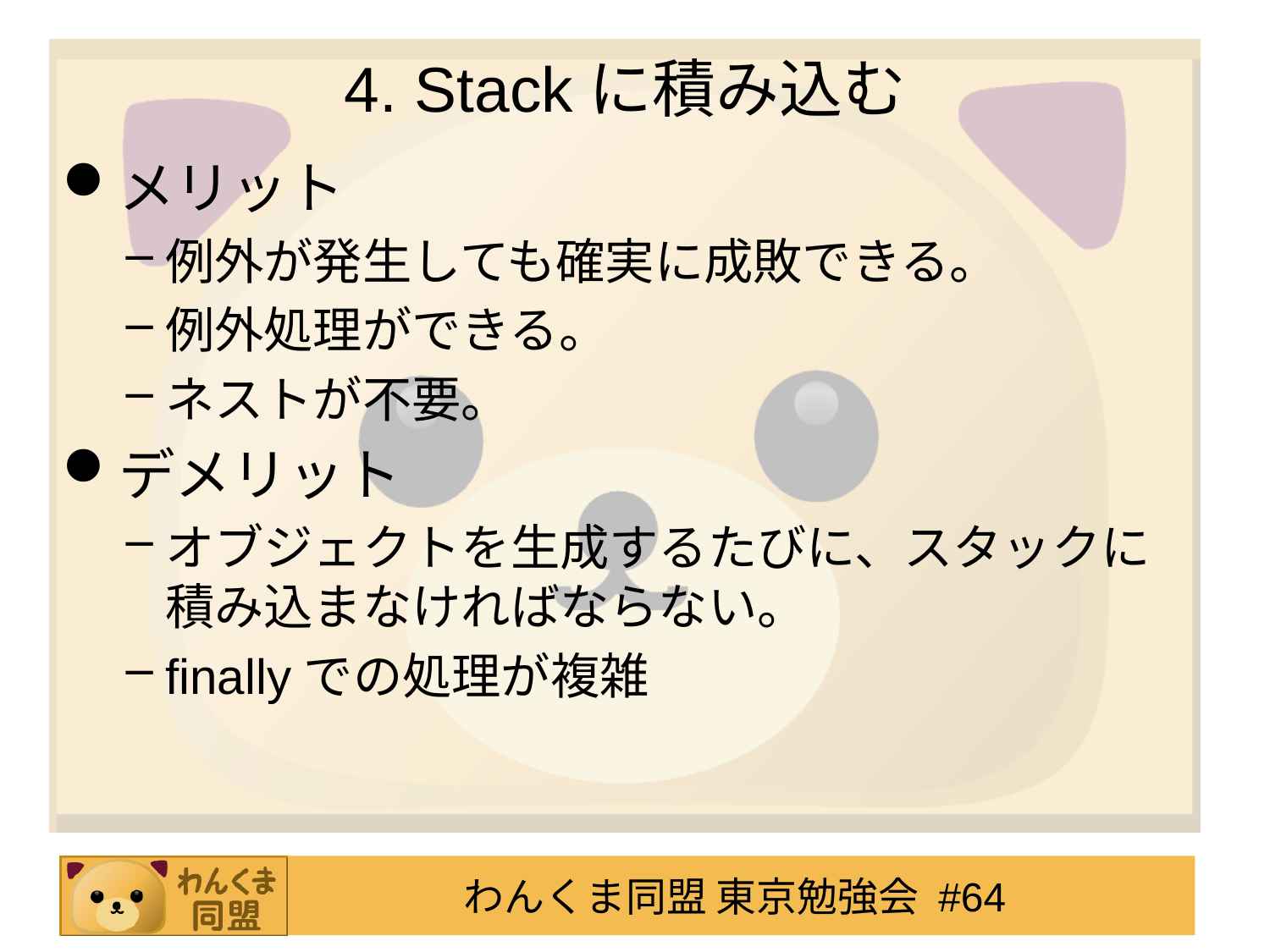

# 4. Stackに積み込む
メリット
例外が発生しても確実に成敗できる。
例外処理ができる。
ネストが不要。
デメリット
オブジェクトを生成するたびに、スタックに積み込まなければならない。
finallyでの処理が複雑